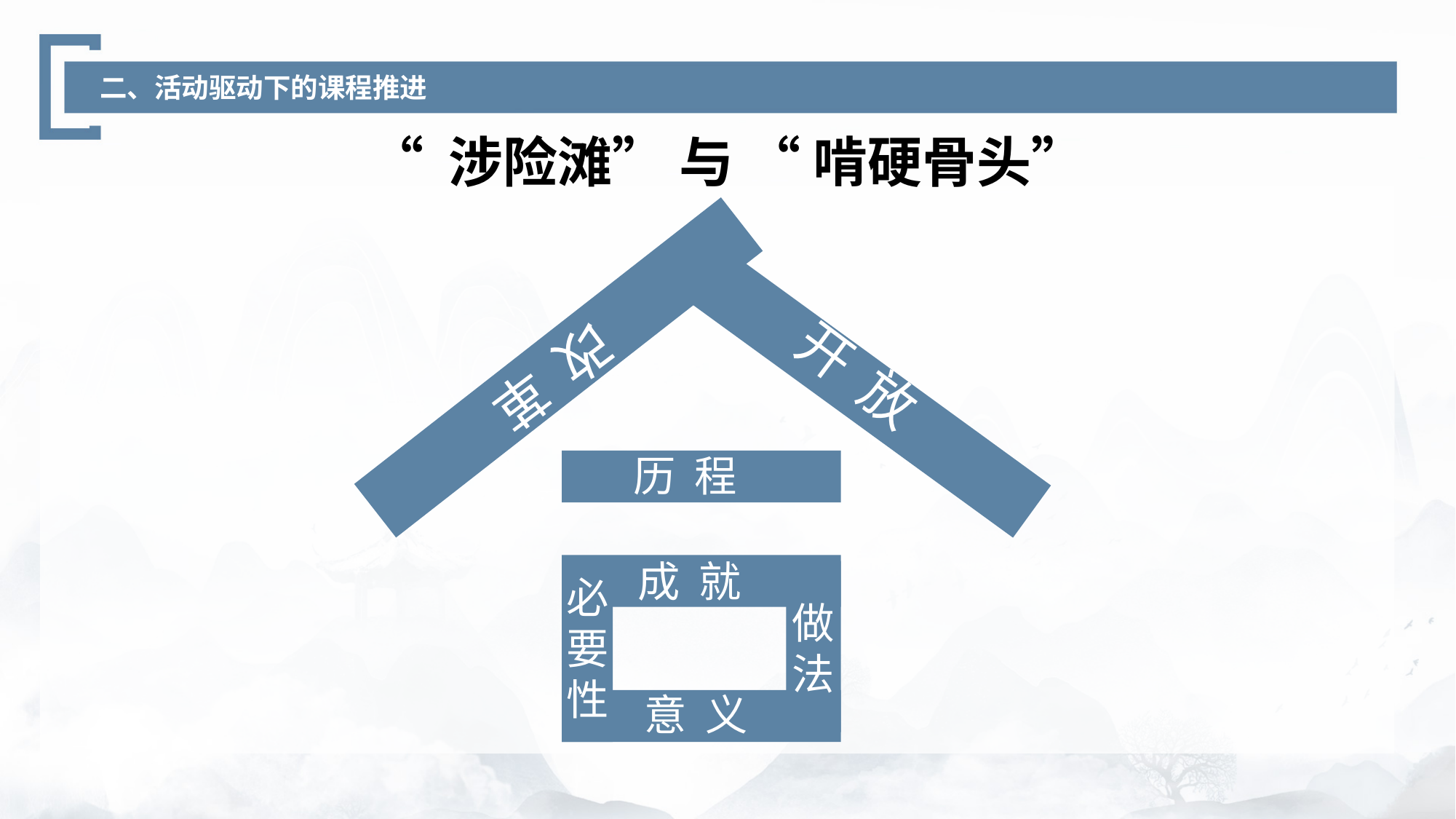

二、活动驱动下的课程推进
“ 涉险滩” 与 “ 啃硬骨头”

改  革
开  放

历  程
成  就

必要性

做法
意  义